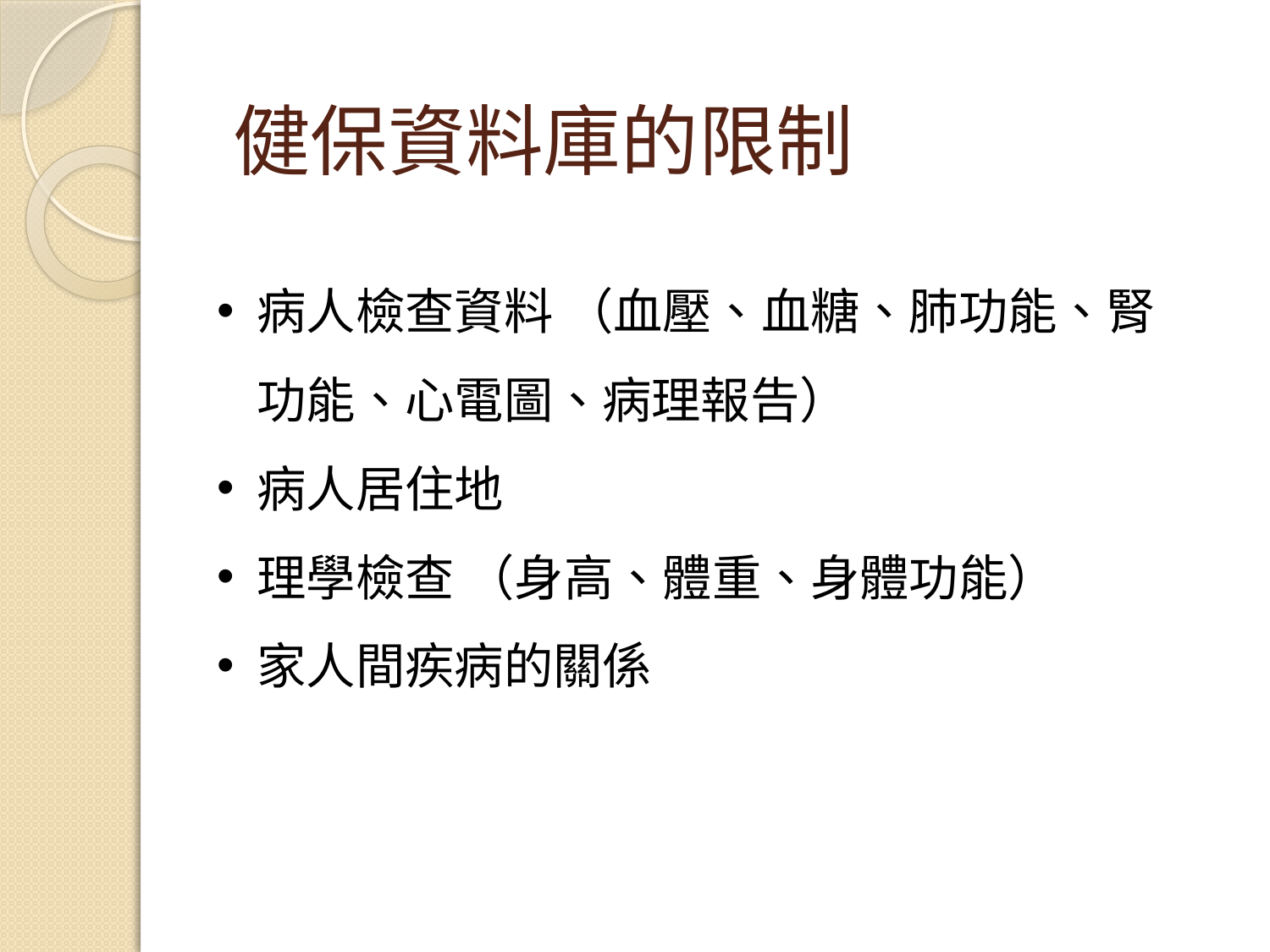

健保資料庫的限制
病人檢查資料 （血壓、血糖、肺功能、腎功能、心電圖、病理報告）
病人居住地
理學檢查 （身高、體重、身體功能）
家人間疾病的關係